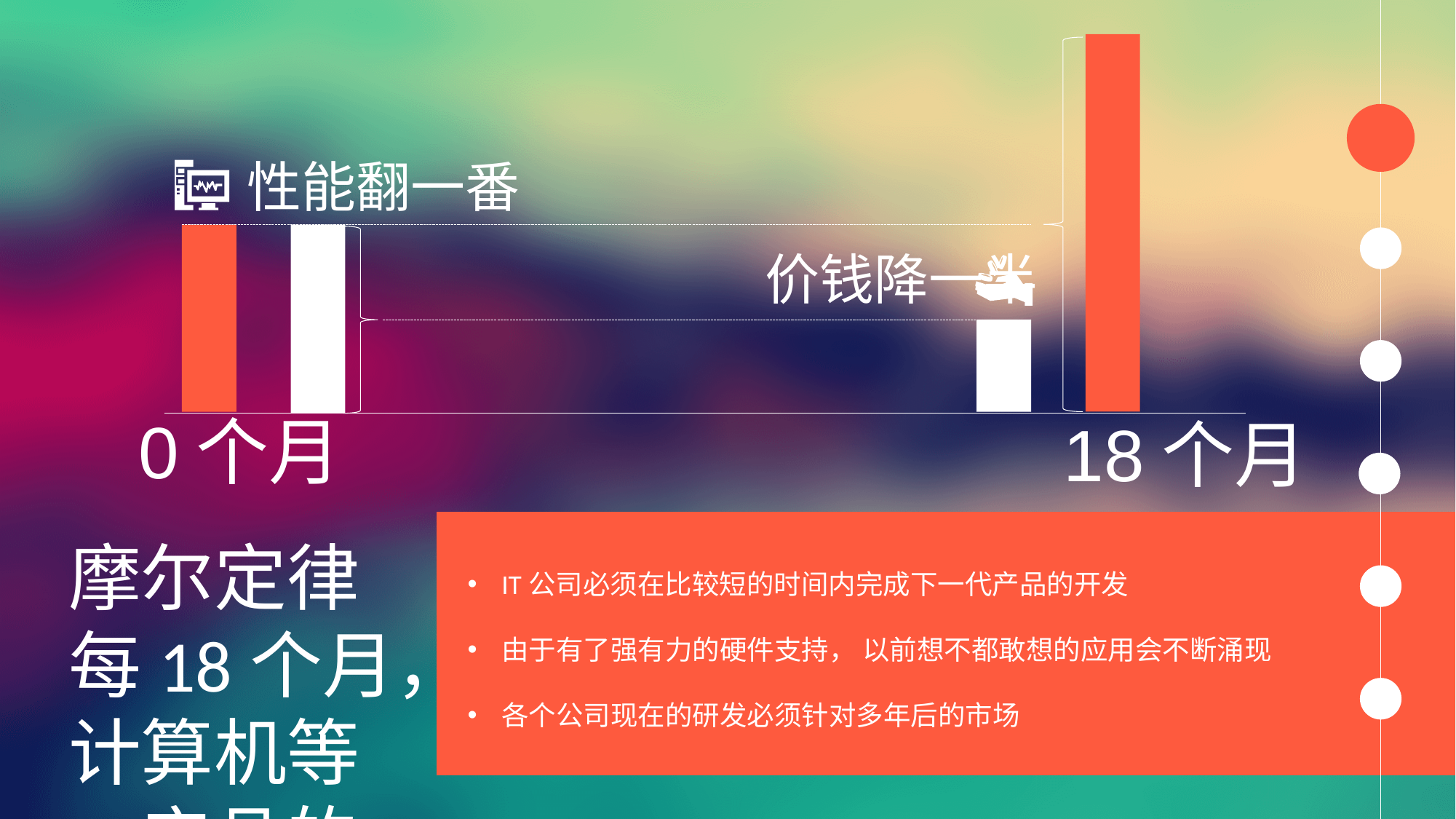

性能翻一番

价钱降一半

0个月
18个月

摩尔定律
每18个月，计算机等IT产品的性能会翻一番；或者说相同性能的计算机等IT产品，每18个月价钱会降一半。
IT公司必须在比较短的时间内完成下一代产品的开发

由于有了强有力的硬件支持， 以前想不都敢想的应用会不断涌现

各个公司现在的研发必须针对多年后的市场